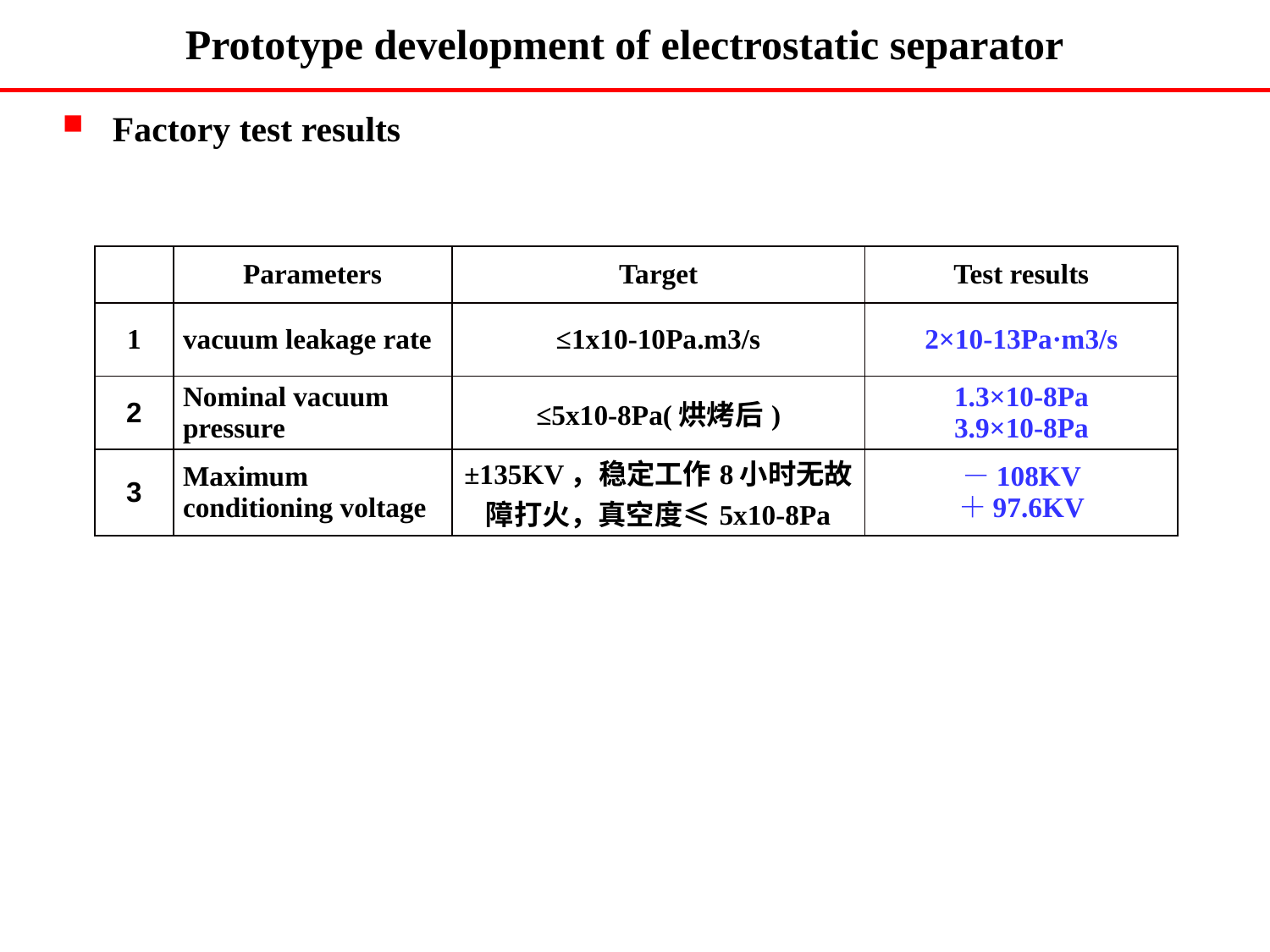

# Prototype development of electrostatic separator
Factory test results

|  | Parameters | Target | Test results |
| --- | --- | --- | --- |
| 1 | vacuum leakage rate | ≤1x10-10Pa.m3/s | 2×10-13Pa·m3/s |
| 2 | Nominal vacuum pressure | ≤5x10-8Pa(烘烤后) | 1.3×10-8Pa 3.9×10-8Pa |
| 3 | Maximum conditioning voltage | ±135KV，稳定工作8小时无故障打火，真空度≤5x10-8Pa | －108KV ＋97.6KV |